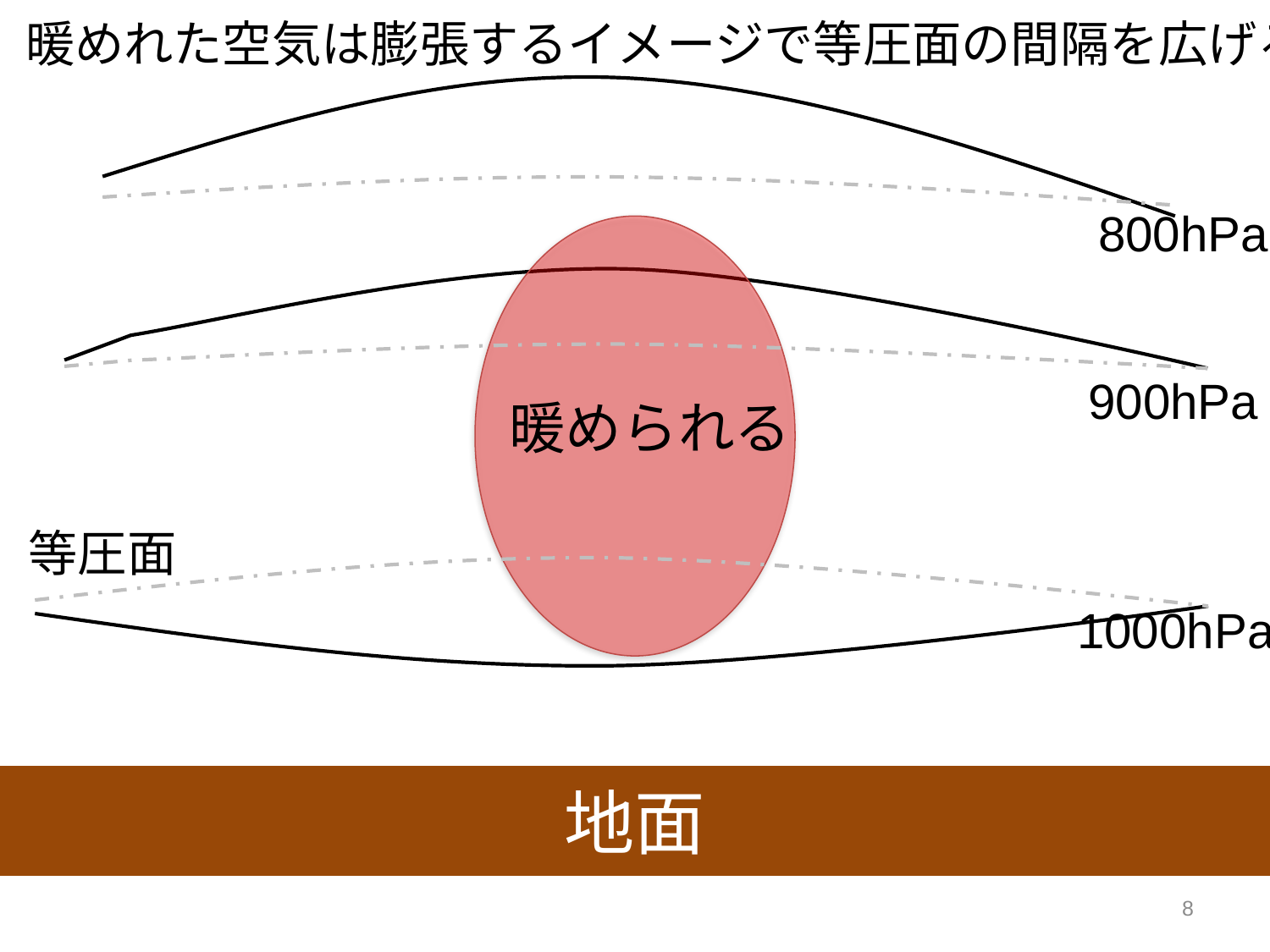

暖めれた空気は膨張するイメージで等圧面の間隔を広げる

800hPa

900hPa
暖められる
等圧面

1000hPa

地面
8